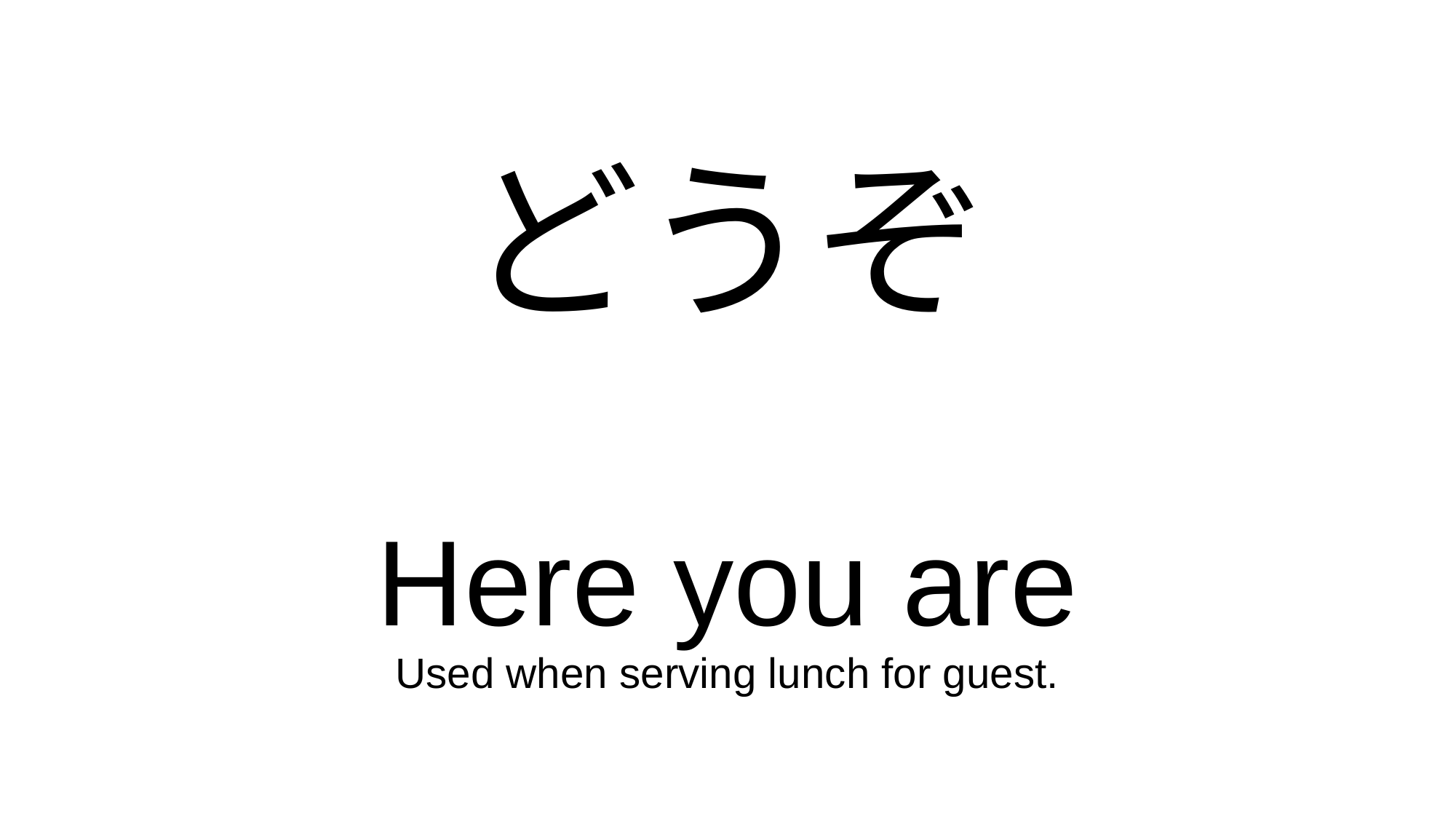

# どうぞ
Here you are
Used when serving lunch for guest.